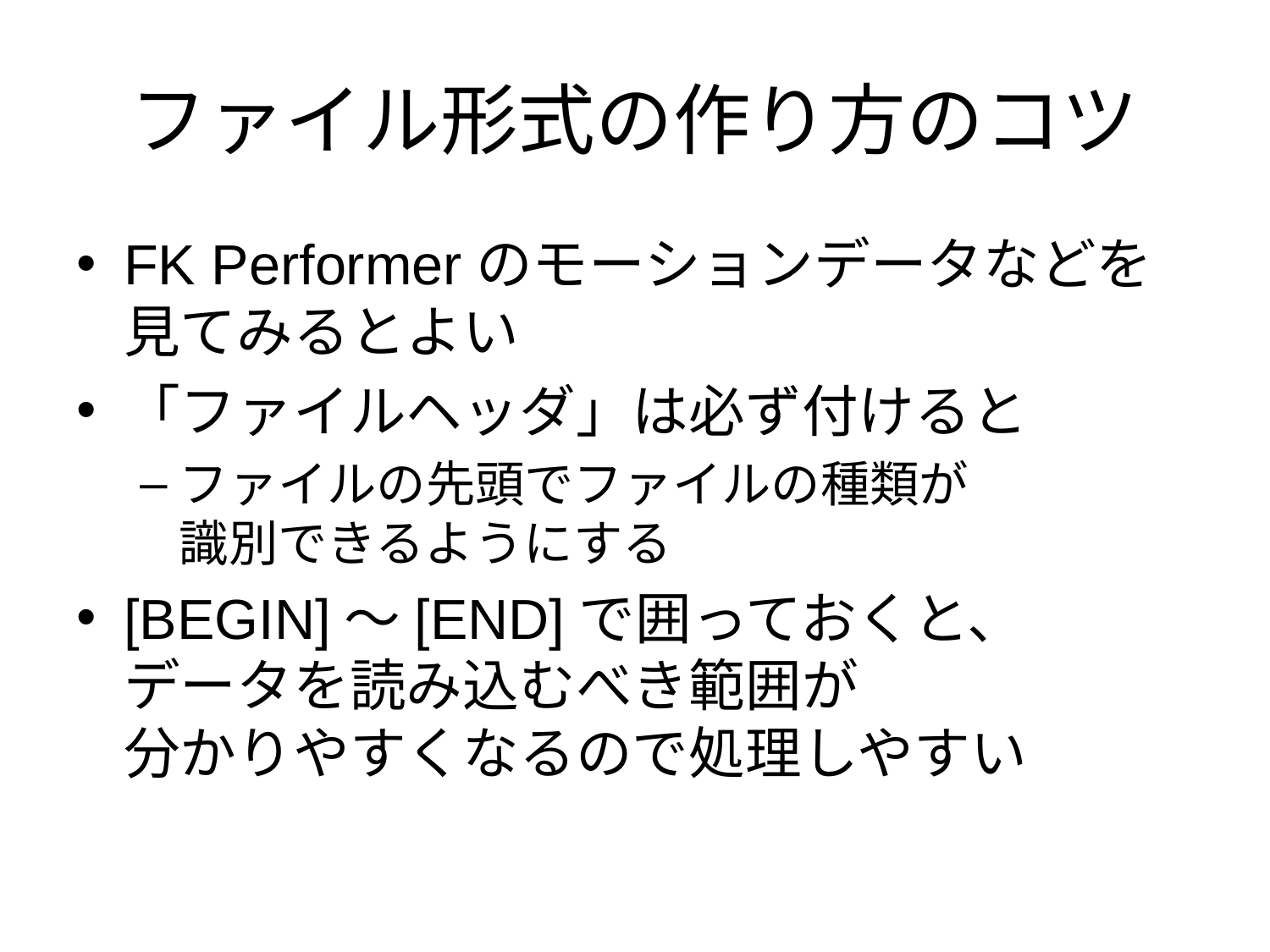

# ファイル形式の作り方のコツ
FK Performerのモーションデータなどを見てみるとよい
「ファイルヘッダ」は必ず付けると
ファイルの先頭でファイルの種類が
識別できるようにする
[BEGIN]～[END]で囲っておくと、
データを読み込むべき範囲が
分かりやすくなるので処理しやすい